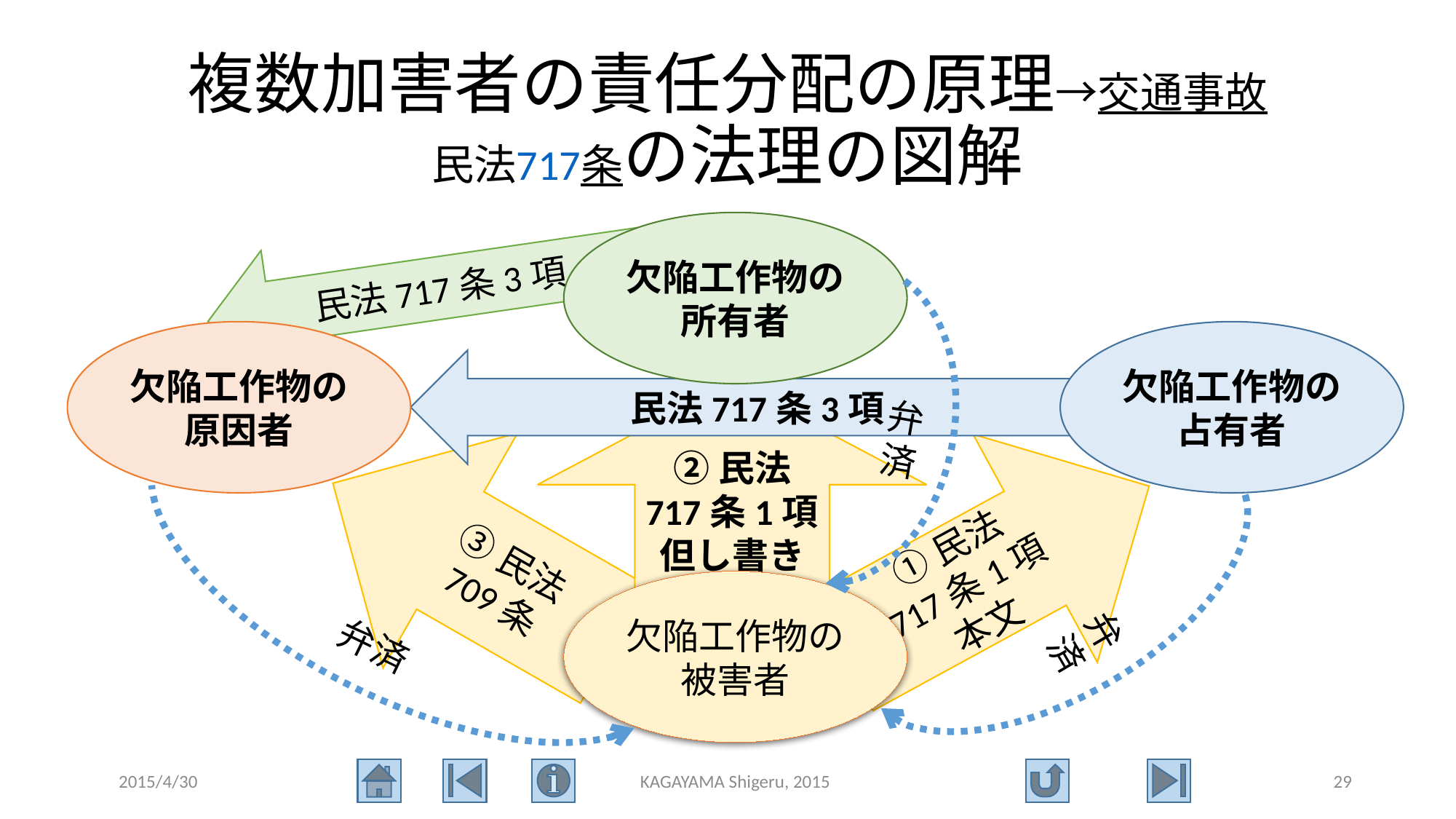

# 複数加害者の責任分配の原理→交通事故 民法717条の法理の図解
欠陥工作物の
所有者
民法717条3項
弁
済
欠陥工作物の
原因者
欠陥工作物の
占有者
民法717条3項
弁
済
②民法
717条1項
但し書き
③民法
709条
①民法
717条1項
本文
弁済
欠陥工作物の
被害者
2015/4/30
KAGAYAMA Shigeru, 2015
29